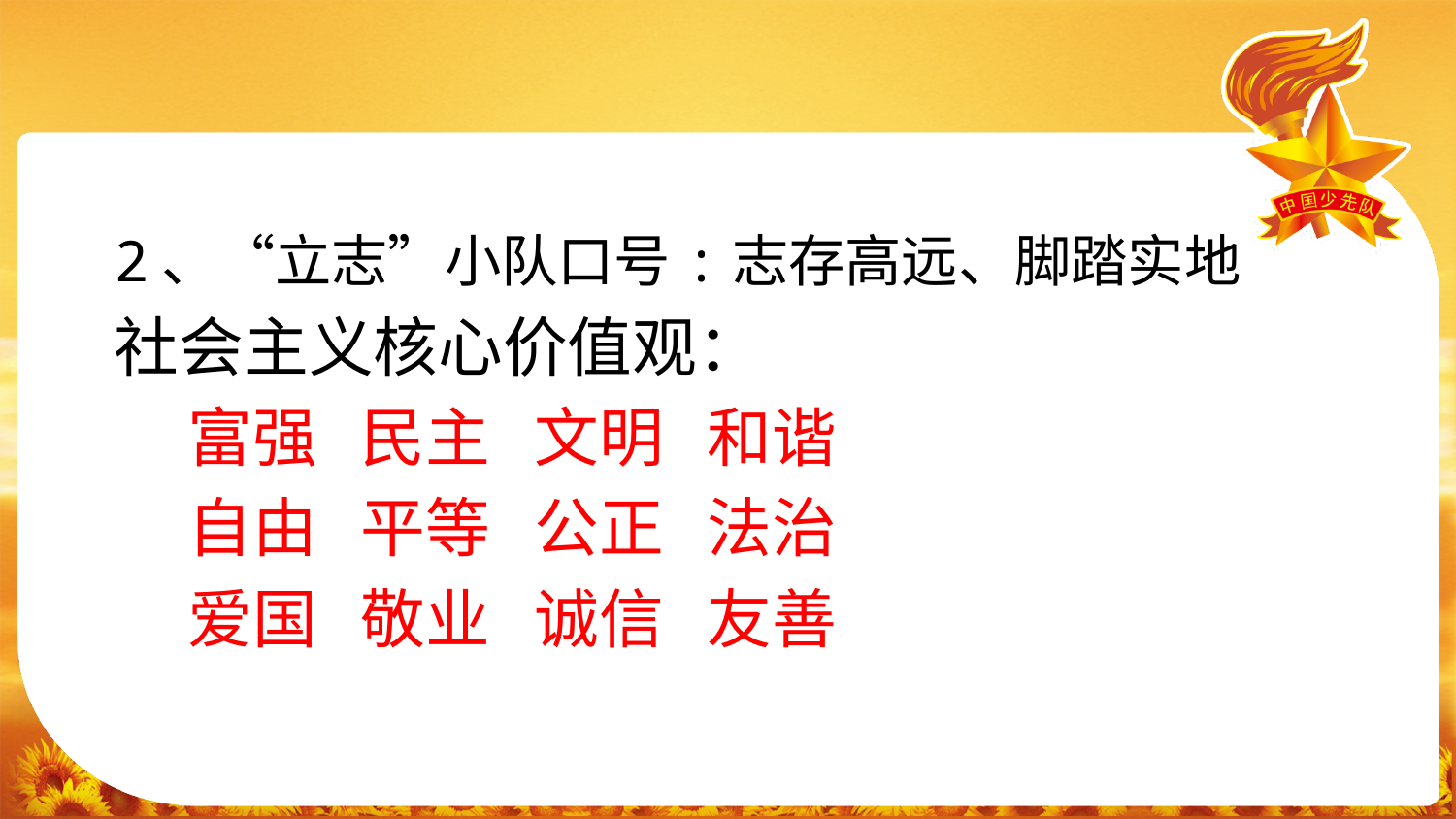

2、“立志”小队口号:志存高远、脚踏实地
社会主义核心价值观：
    富强   民主   文明   和谐
    自由   平等   公正   法治
    爱国   敬业   诚信   友善